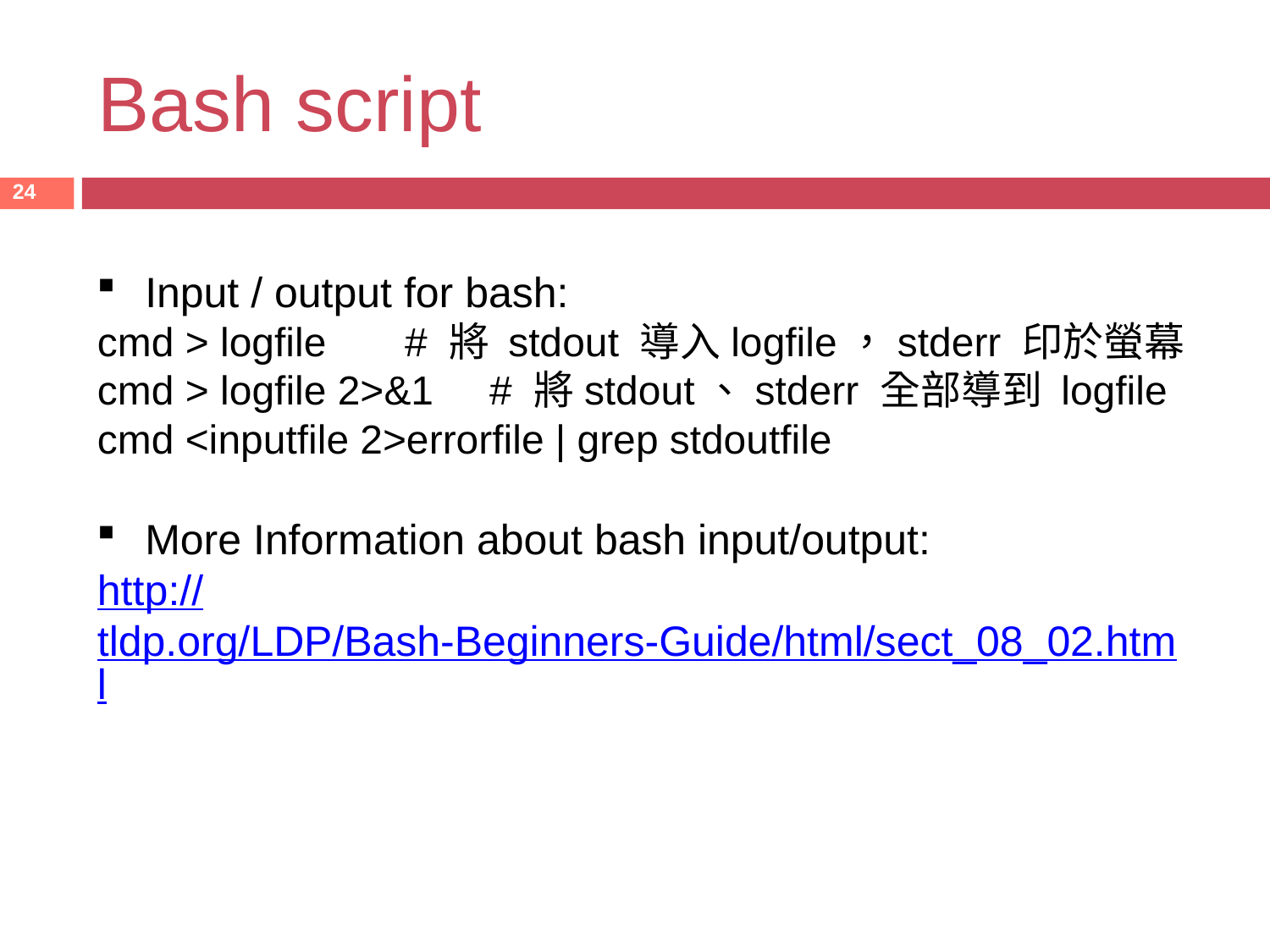

Bash script
24

Input / output for bash:
cmd > logfile       # 將 stdout 導入logfile，stderr 印於螢幕
cmd > logfile 2>&1     # 將stdout、stderr 全部導到 logfile
cmd <inputfile 2>errorfile | grep stdoutfile

More Information about bash input/output:
http://tldp.org/LDP/Bash-Beginners-Guide/html/sect_08_02.html